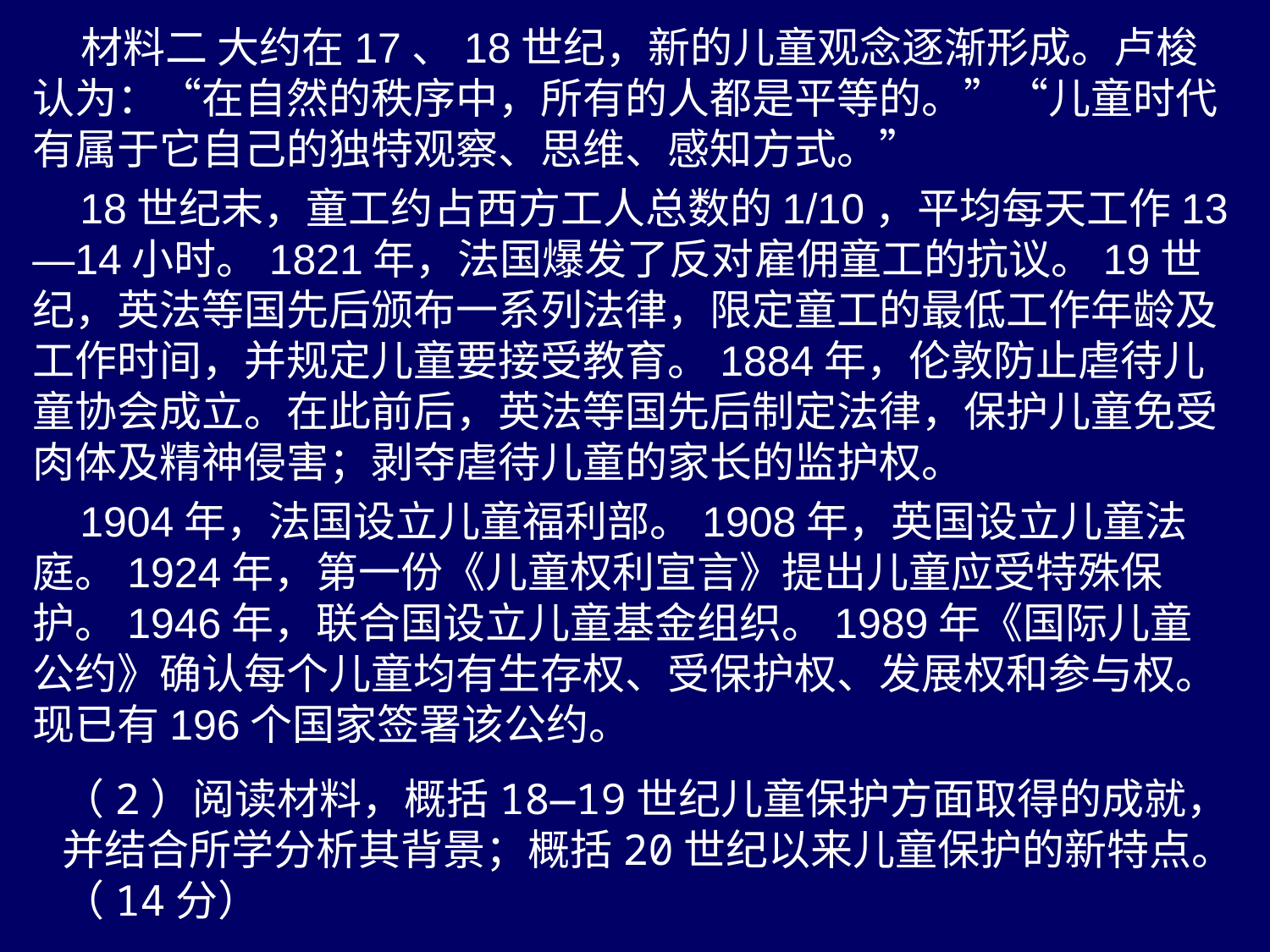

材料二 大约在17、18世纪，新的儿童观念逐渐形成。卢梭认为：“在自然的秩序中，所有的人都是平等的。”“儿童时代有属于它自己的独特观察、思维、感知方式。”
    18世纪末，童工约占西方工人总数的1/10，平均每天工作13—14小时。1821年，法国爆发了反对雇佣童工的抗议。19世纪，英法等国先后颁布一系列法律，限定童工的最低工作年龄及工作时间，并规定儿童要接受教育。1884年，伦敦防止虐待儿童协会成立。在此前后，英法等国先后制定法律，保护儿童免受肉体及精神侵害；剥夺虐待儿童的家长的监护权。
    1904年，法国设立儿童福利部。1908年，英国设立儿童法庭。1924年，第一份《儿童权利宣言》提出儿童应受特殊保护。1946年，联合国设立儿童基金组织。1989年《国际儿童公约》确认每个儿童均有生存权、受保护权、发展权和参与权。现已有196个国家签署该公约。
（2）阅读材料，概括18—19世纪儿童保护方面取得的成就，并结合所学分析其背景；概括20世纪以来儿童保护的新特点。（14分）